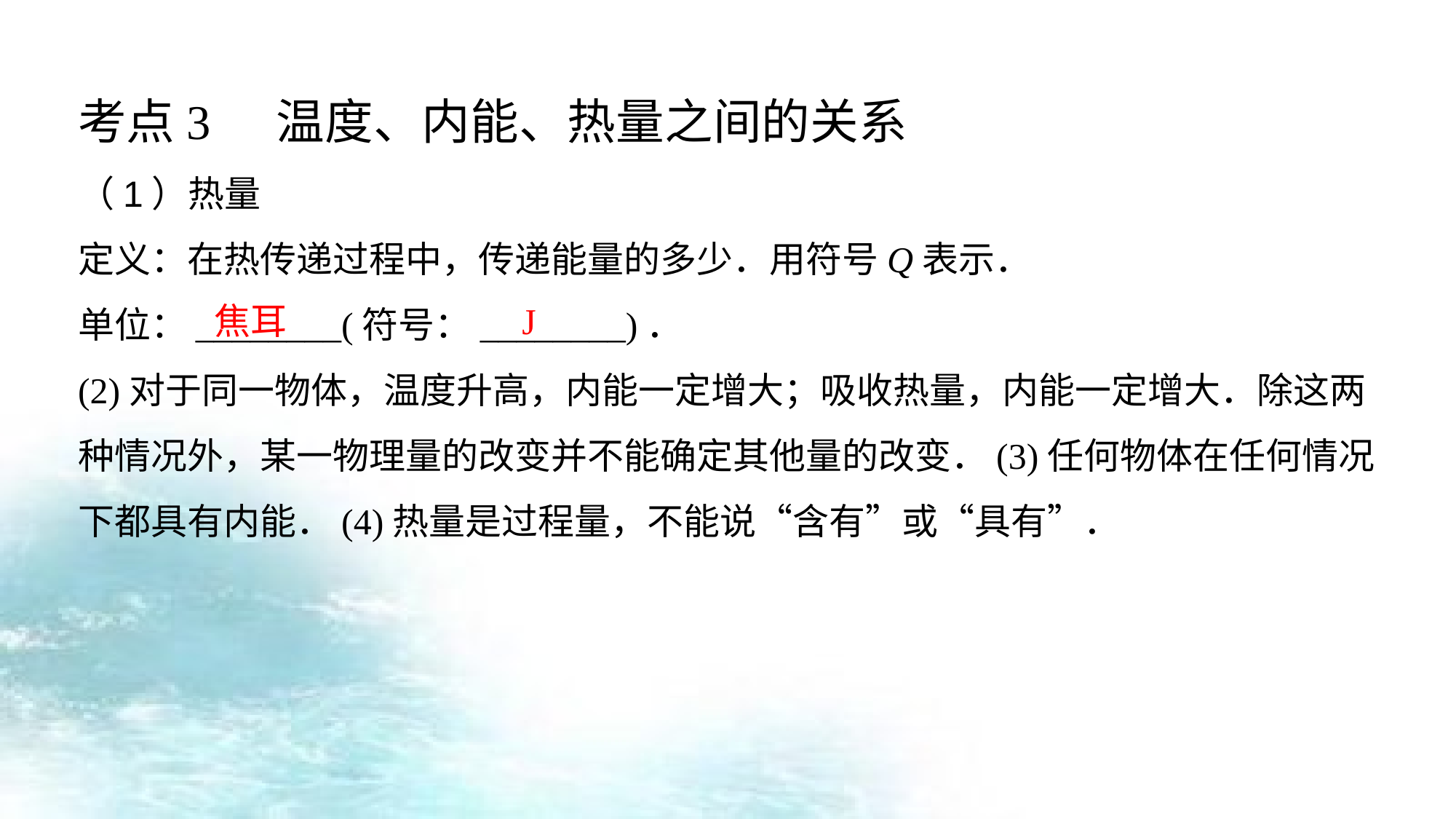

考点3   温度、内能、热量之间的关系
（1）热量
定义：在热传递过程中，传递能量的多少．用符号Q表示．
单位：________(符号：________)．
(2)对于同一物体，温度升高，内能一定增大；吸收热量，内能一定增大．除这两种情况外，某一物理量的改变并不能确定其他量的改变．(3)任何物体在任何情况下都具有内能．(4)热量是过程量，不能说“含有”或“具有”．

焦耳
J